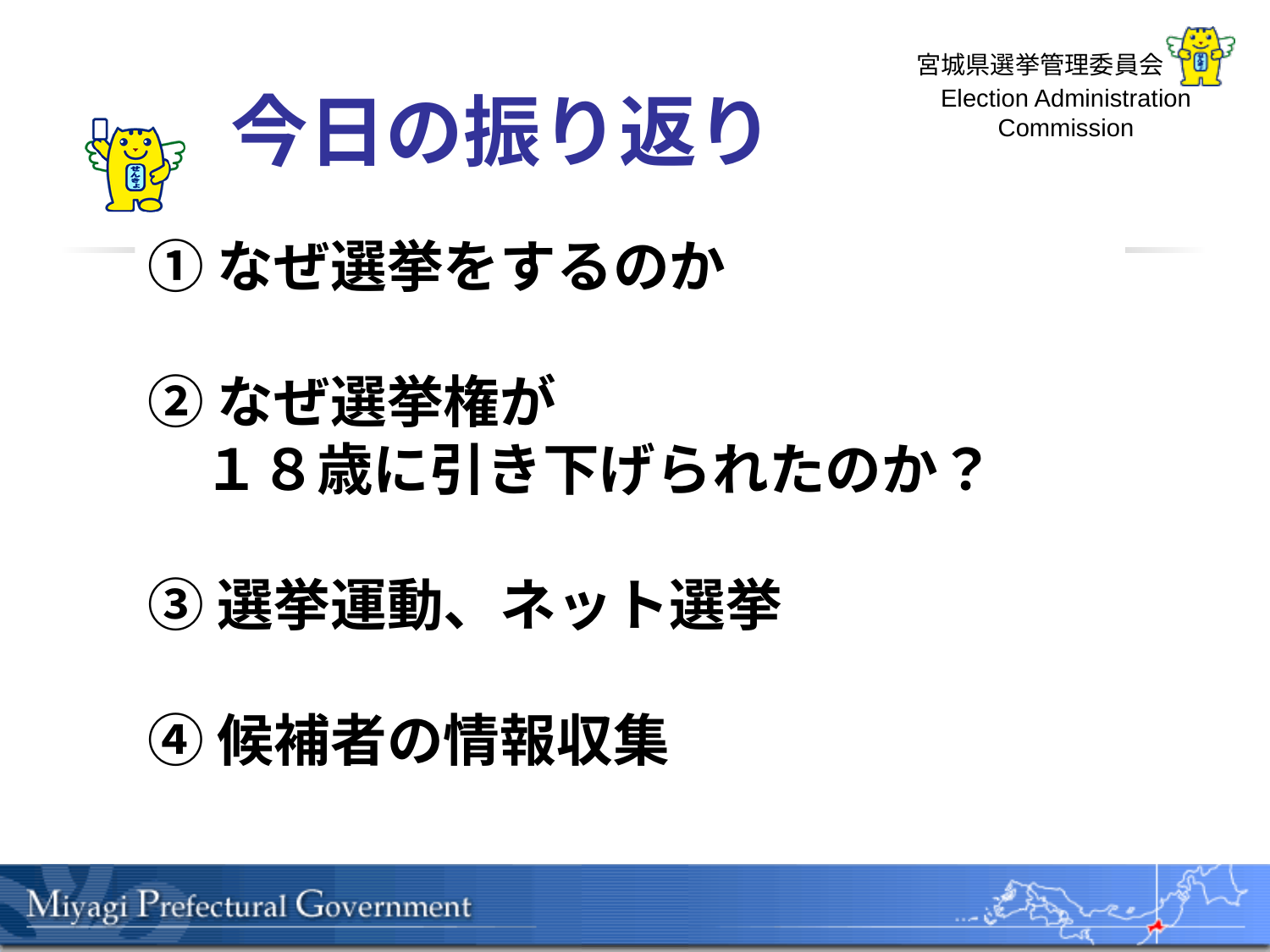

今日の振り返り
①なぜ選挙をするのか

②なぜ選挙権が
　１８歳に引き下げられたのか？

③選挙運動、ネット選挙

④候補者の情報収集